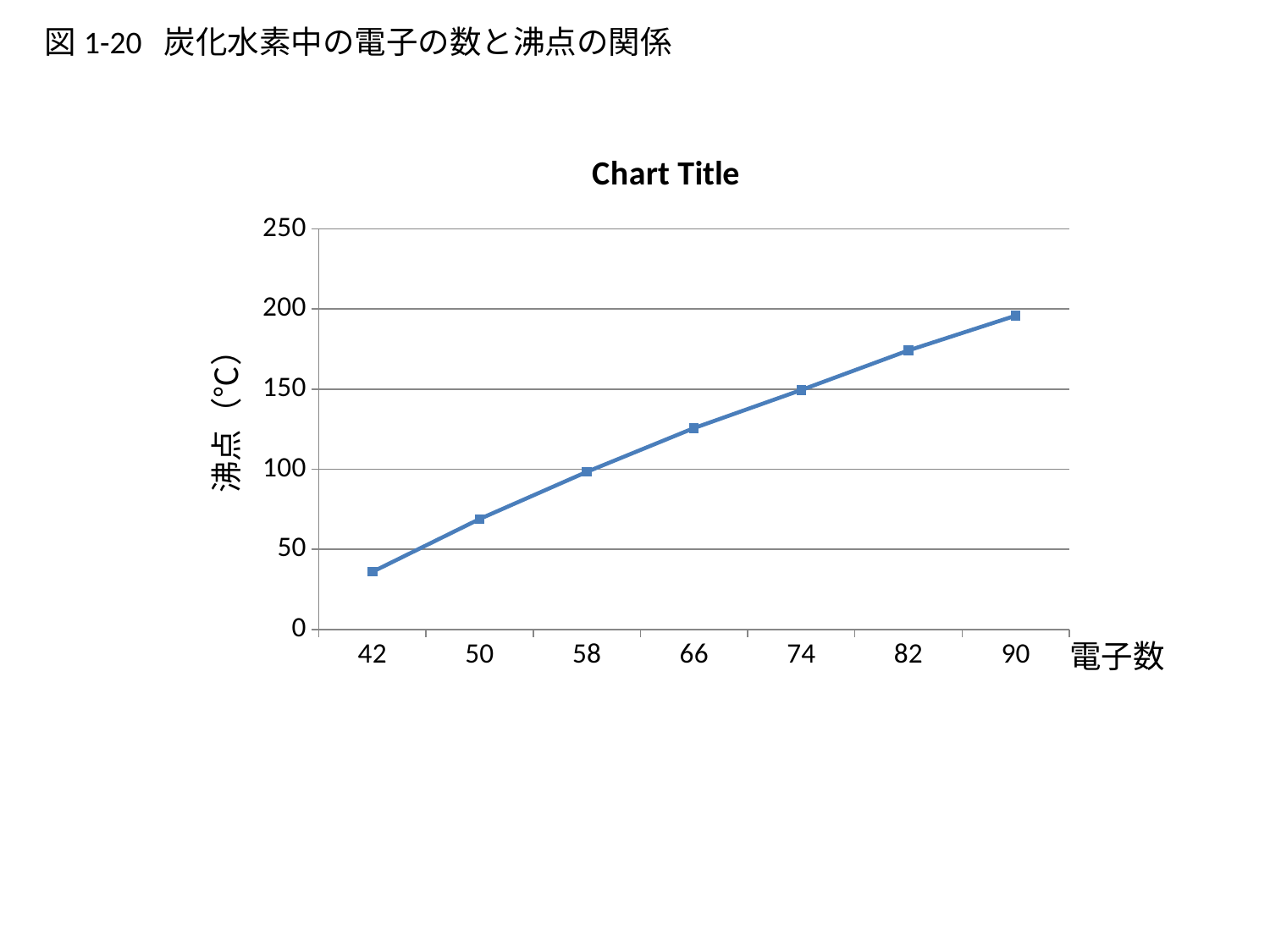

図1-20  炭化水素中の電子の数と沸点の関係

### Chart:

| Category |  |
|---|---|
| 42 | 36.0 |
| 50 | 69.0 |
| 58 | 98.4 |
| 66 | 125.7 |
| 74 | 149.5 |
| 82 | 174.2 |
| 90 | 195.9 |
沸点（℃）
電子数